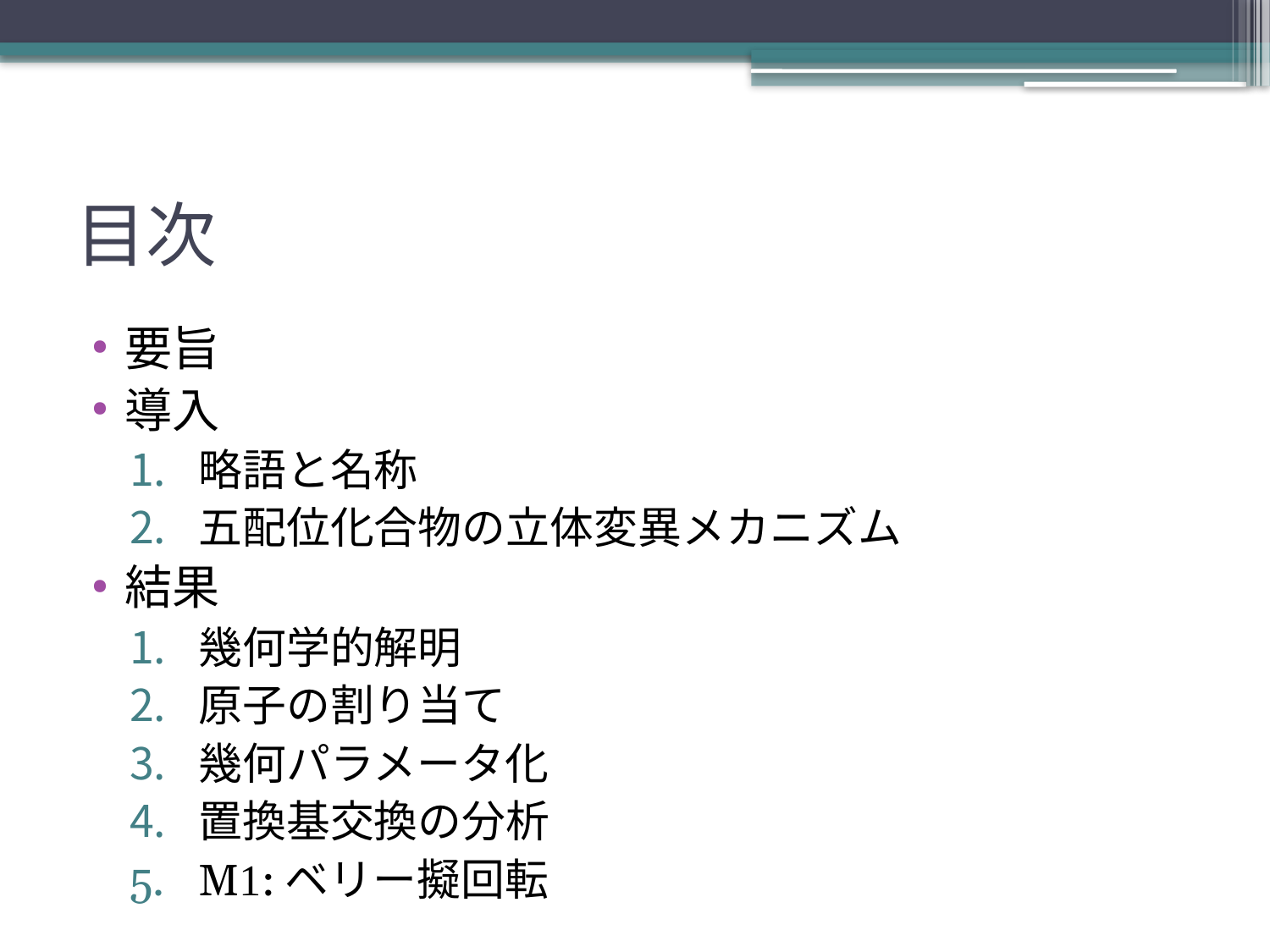

# 目次
要旨
導入
略語と名称
五配位化合物の立体変異メカニズム
結果
幾何学的解明
原子の割り当て
幾何パラメータ化
置換基交換の分析
M1:ベリー擬回転